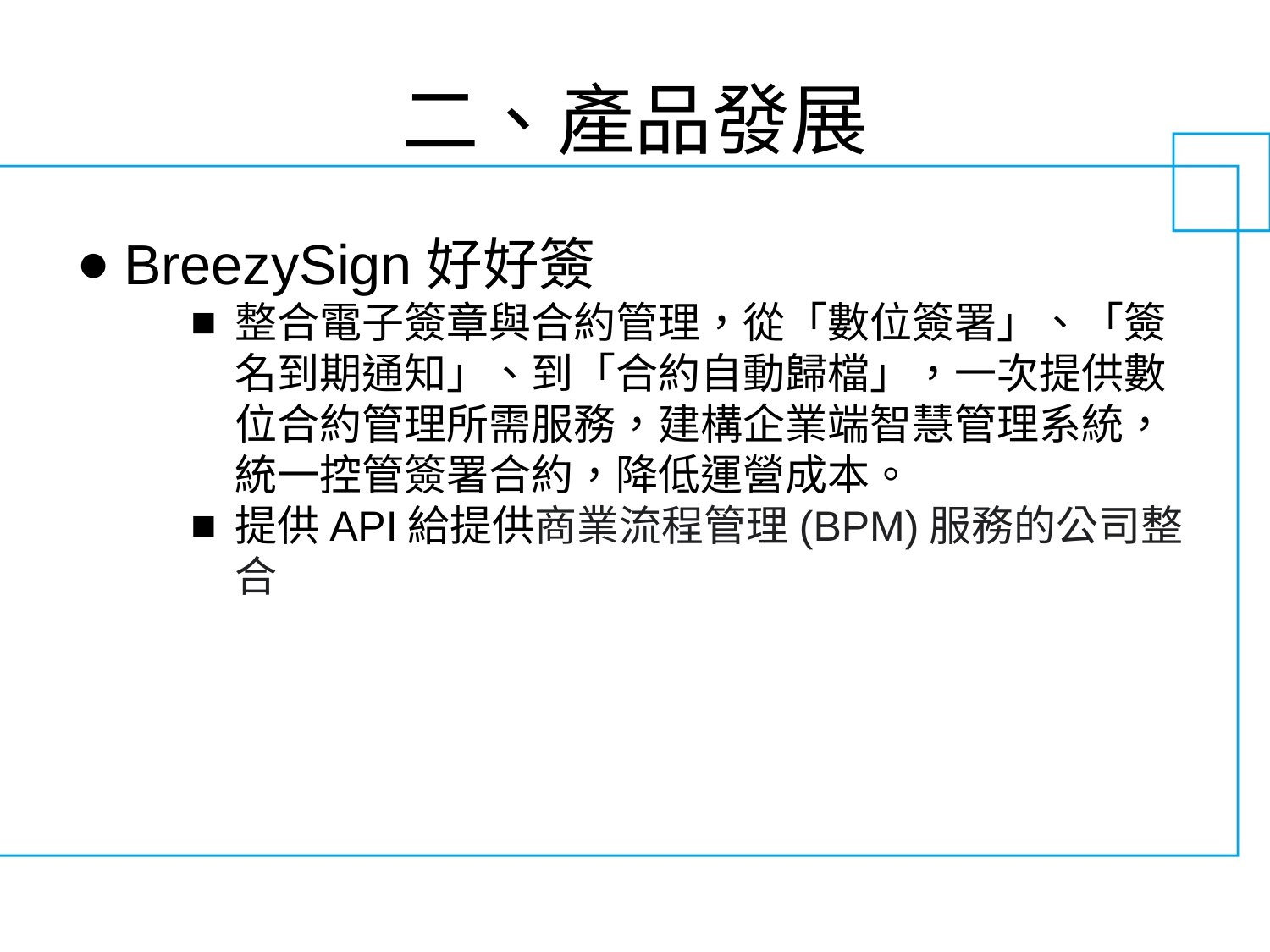

# 二、產品發展
BreezySign好好簽
整合電子簽章與合約管理，從「數位簽署」、「簽名到期通知」、到「合約自動歸檔」，一次提供數位合約管理所需服務，建構企業端智慧管理系統，統一控管簽署合約，降低運營成本。
提供API給提供商業流程管理(BPM)服務的公司整合